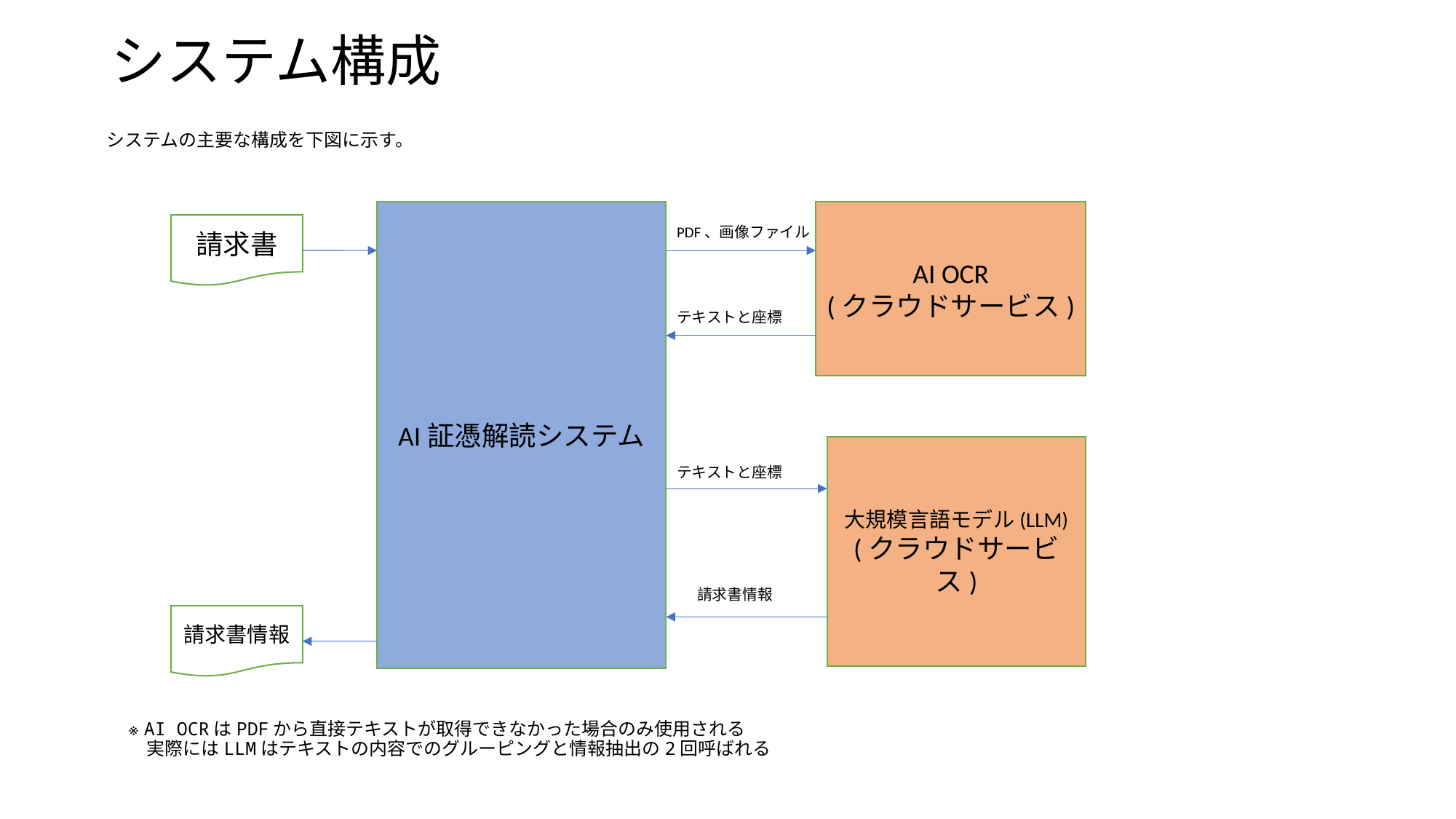

# システム構成
システムの主要な構成を下図に示す。
AI証憑解読システム
AI OCR
(クラウドサービス)
請求書
PDF、画像ファイル
テキストと座標
大規模言語モデル(LLM)
(クラウドサービス)
テキストと座標
請求書情報
請求書情報
※ AI OCRはPDFから直接テキストが取得できなかった場合のみ使用される
　実際にはLLMはテキストの内容でのグルーピングと情報抽出の2回呼ばれる